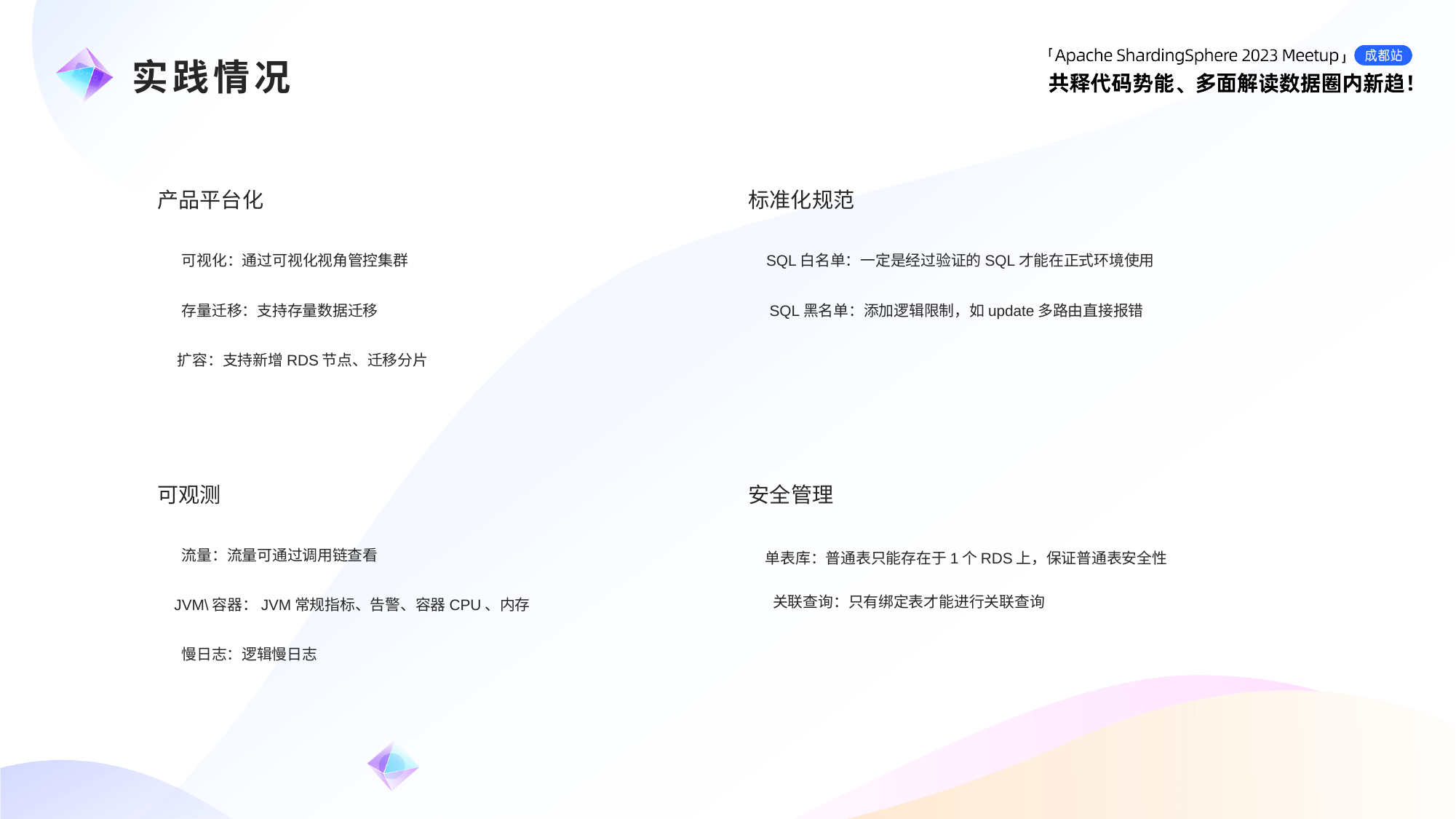

e7d195523061f1c0c2b73831c94a3edc981f60e396d3e182073EE1468018468A7F192AE5E5CD515B6C3125F8AF6E4EE646174E8CF0B46FD19828DCE8CDA3B3A044A74F0E769C5FA8CB87AB6FC303C8BA3785FAC64AF5424764E128FECAE4CC727650C04623638EBB0E38E204334561D5C6A1F0CAD760F6FBB7D9E209A4CCD06739B0CBDF42479AA5F56606813F7B2771
实践情况
产品平台化
标准化规范
可视化：通过可视化视角管控集群
SQL白名单：一定是经过验证的SQL才能在正式环境使用
存量迁移：支持存量数据迁移
SQL黑名单：添加逻辑限制，如update多路由直接报错
扩容：支持新增RDS节点、迁移分片
可观测
安全管理
流量：流量可通过调用链查看
单表库：普通表只能存在于1个RDS上，保证普通表安全性
关联查询：只有绑定表才能进行关联查询
JVM\容器：JVM常规指标、告警、容器CPU、内存
慢日志：逻辑慢日志